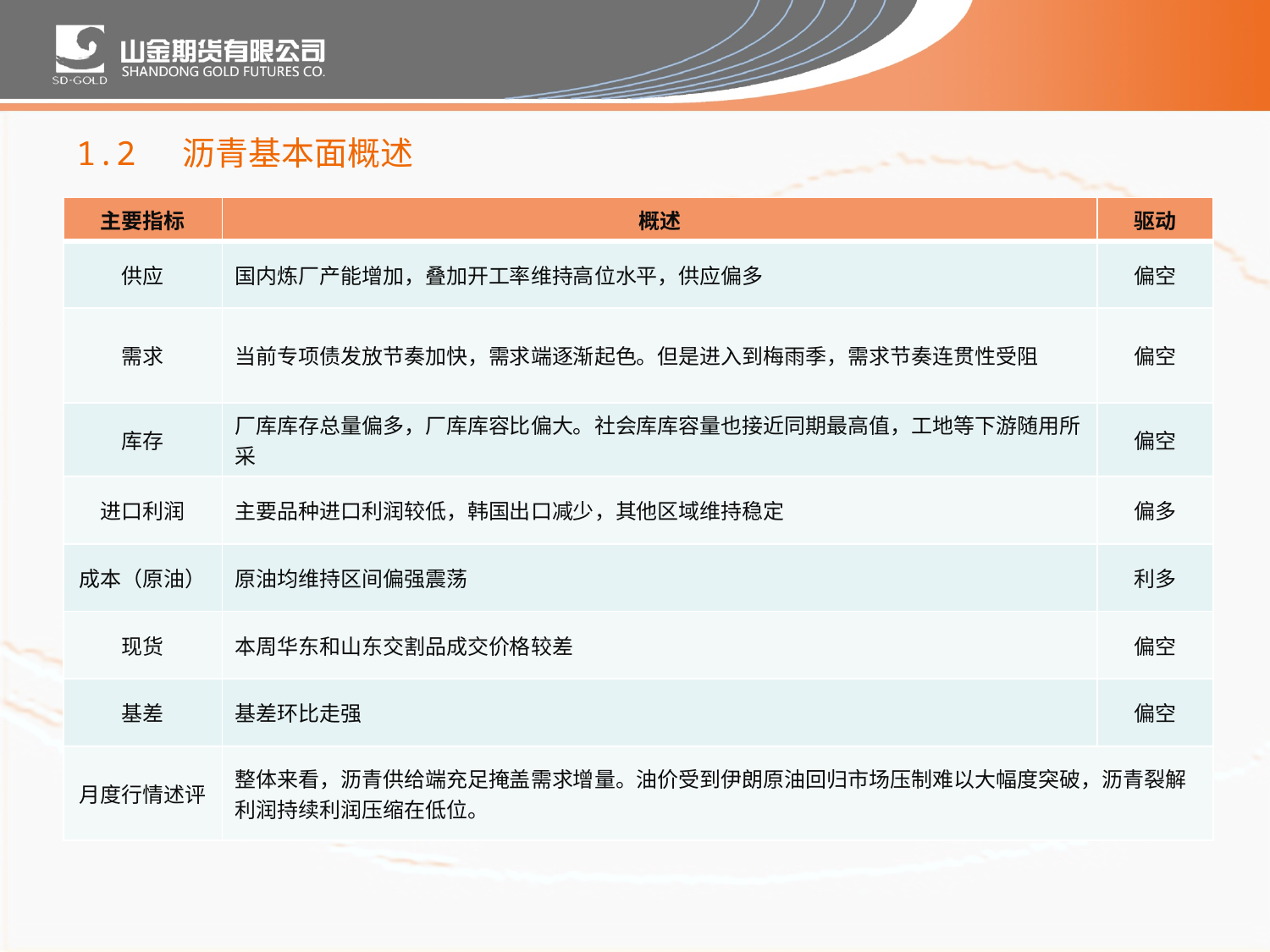

1.2  沥青基本面概述
| 主要指标 | 概述 | 驱动 |
| --- | --- | --- |
| 供应 | 国内炼厂产能增加，叠加开工率维持高位水平，供应偏多 | 偏空 |
| 需求 | 当前专项债发放节奏加快，需求端逐渐起色。但是进入到梅雨季，需求节奏连贯性受阻 | 偏空 |
| 库存 | 厂库库存总量偏多，厂库库容比偏大。社会库库容量也接近同期最高值，工地等下游随用所采 | 偏空 |
| 进口利润 | 主要品种进口利润较低，韩国出口减少，其他区域维持稳定 | 偏多 |
| 成本（原油） | 原油均维持区间偏强震荡 | 利多 |
| 现货 | 本周华东和山东交割品成交价格较差 | 偏空 |
| 基差 | 基差环比走强 | 偏空 |
| 月度行情述评 | 整体来看，沥青供给端充足掩盖需求增量。油价受到伊朗原油回归市场压制难以大幅度突破，沥青裂解利润持续利润压缩在低位。 |  |